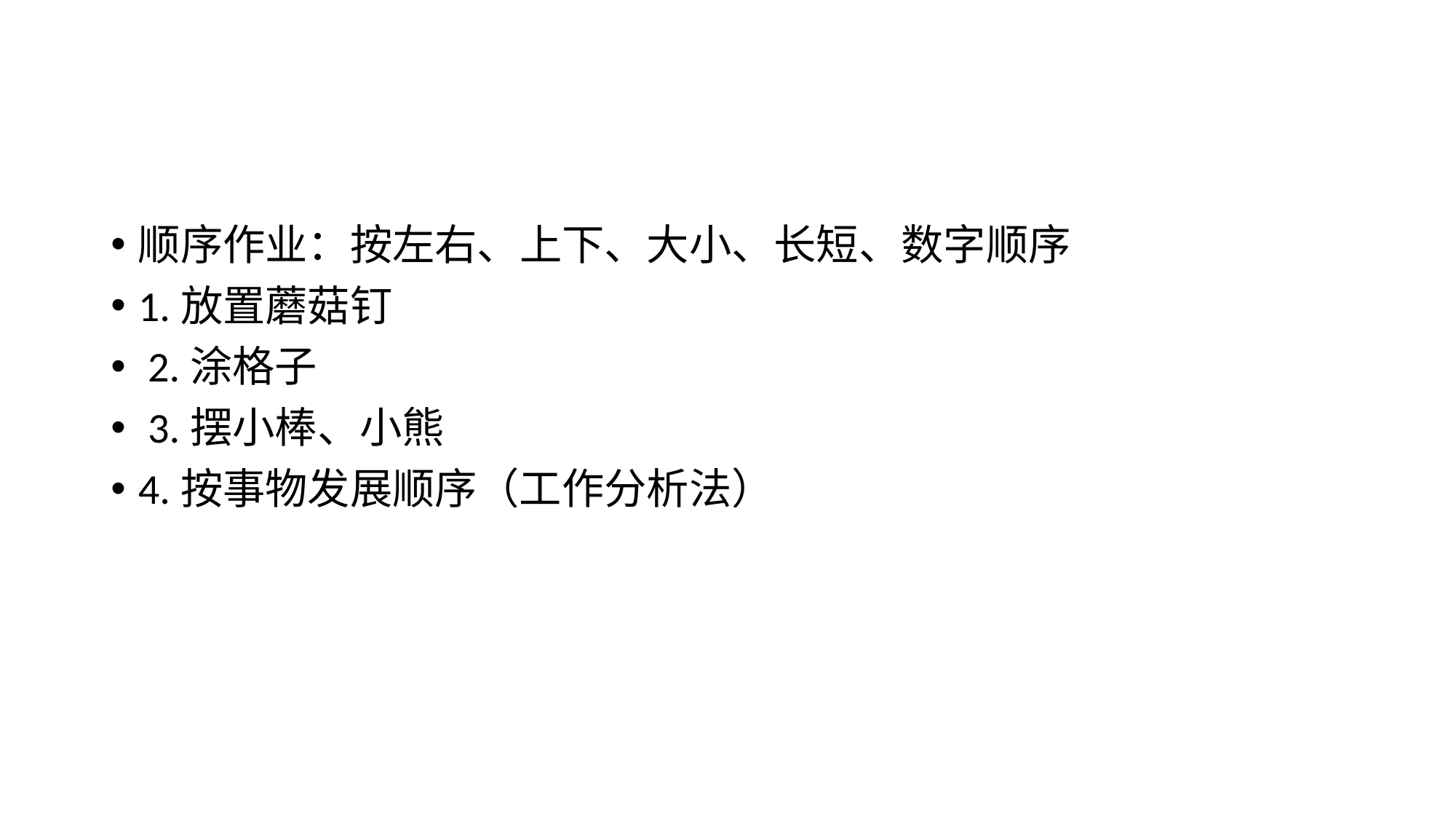

顺序作业：按左右、上下、大小、长短、数字顺序
1.放置蘑菇钉
 2.涂格子
 3.摆小棒、小熊
4.按事物发展顺序（工作分析法）